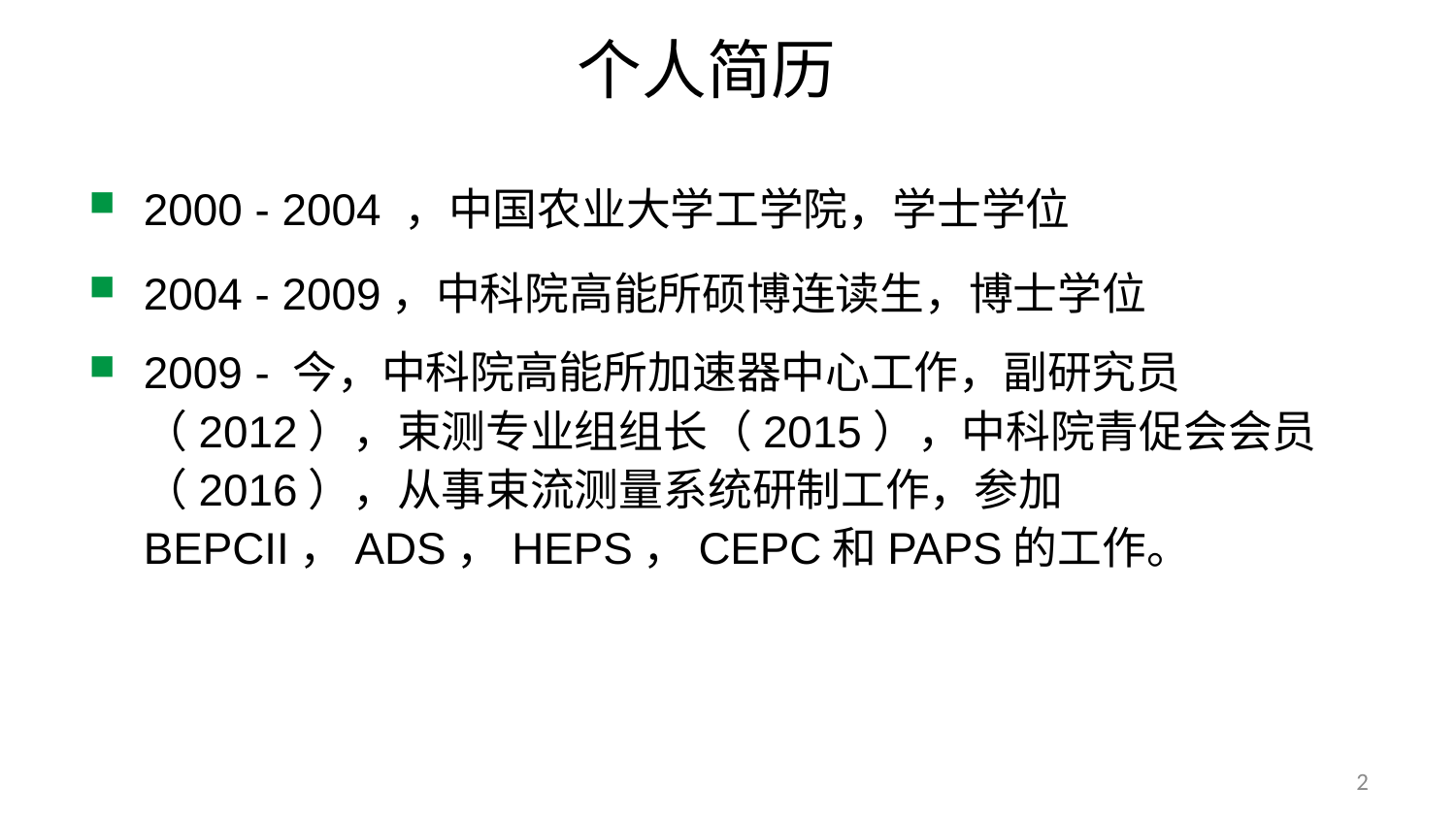

# 个人简历
2000 - 2004 ，中国农业大学工学院，学士学位
2004 - 2009，中科院高能所硕博连读生，博士学位
2009 - 今，中科院高能所加速器中心工作，副研究员（2012），束测专业组组长（2015），中科院青促会会员（2016），从事束流测量系统研制工作，参加BEPCII，ADS，HEPS，CEPC和PAPS的工作。

2